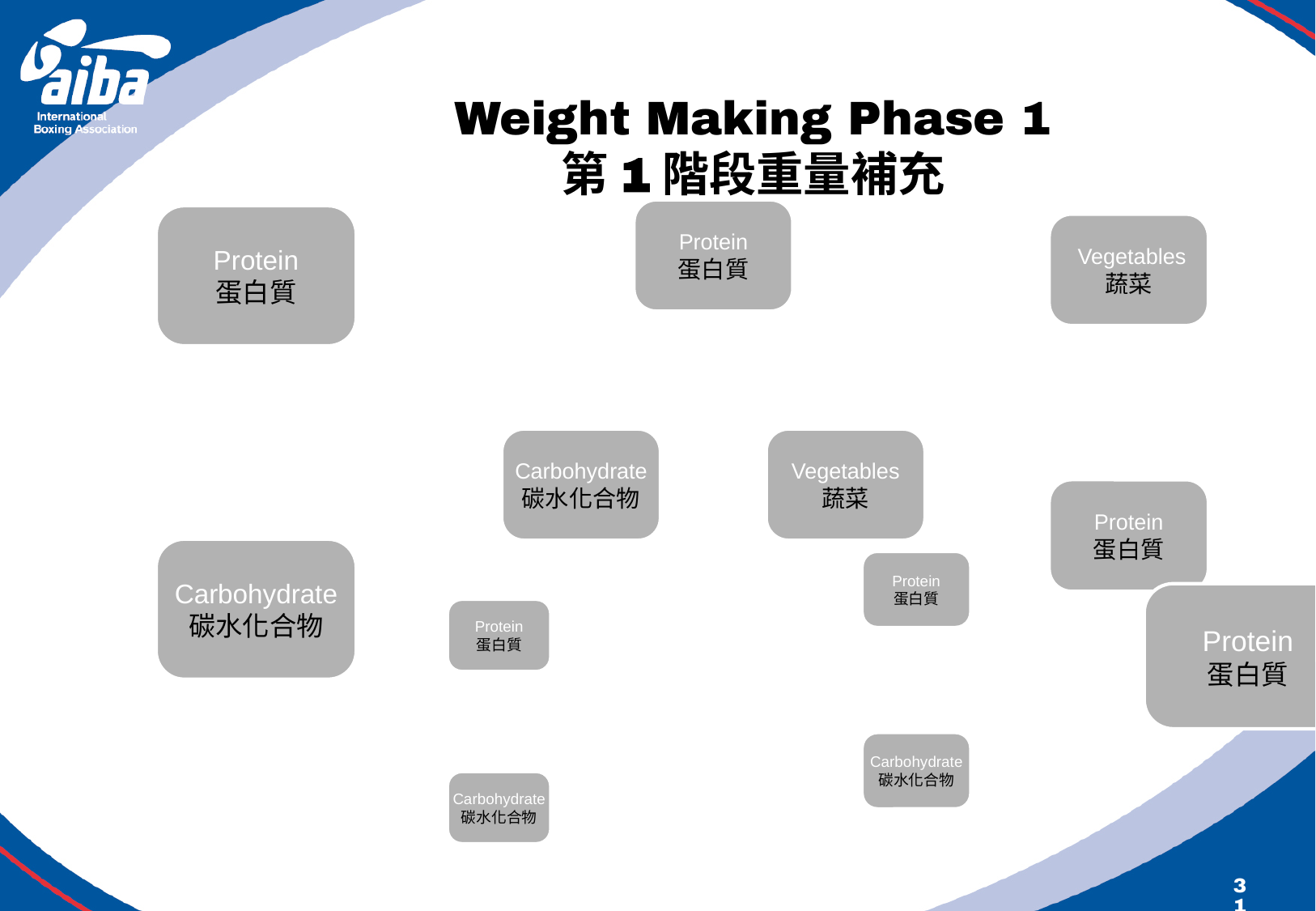

# Weight Making Phase 1 第1階段重量補充
Protein
蛋白質
Carbohydrate
碳水化合物
Vegetables
蔬菜
Protein
蛋白質
Carbohydrate
碳水化合物
 Vegetables
蔬菜
Protein
蛋白質
Protein
蛋白質
Carbohydrate
碳水化合物
Protein
蛋白質
Protein
蛋白質
Carbohydrate
碳水化合物
310